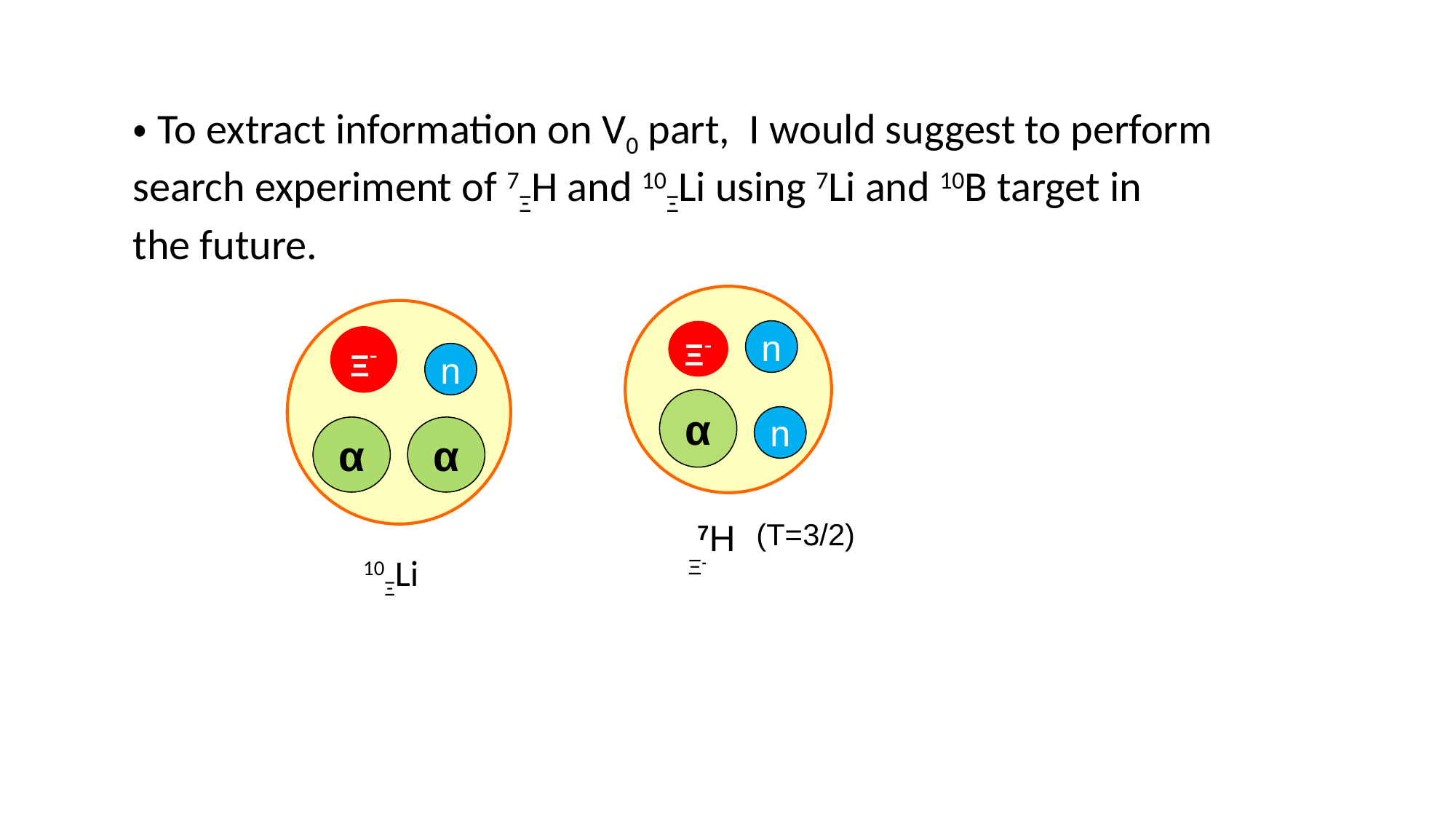

・To extract information on V0 part,  I would suggest to perform
search experiment of 7ΞH and 10ΞLi using 7Li and 10B target in
the future.

Ξ-
n
Ξ-
n
α
n
α
α
7H
(T=3/2)
10ΞLi
Ξ-